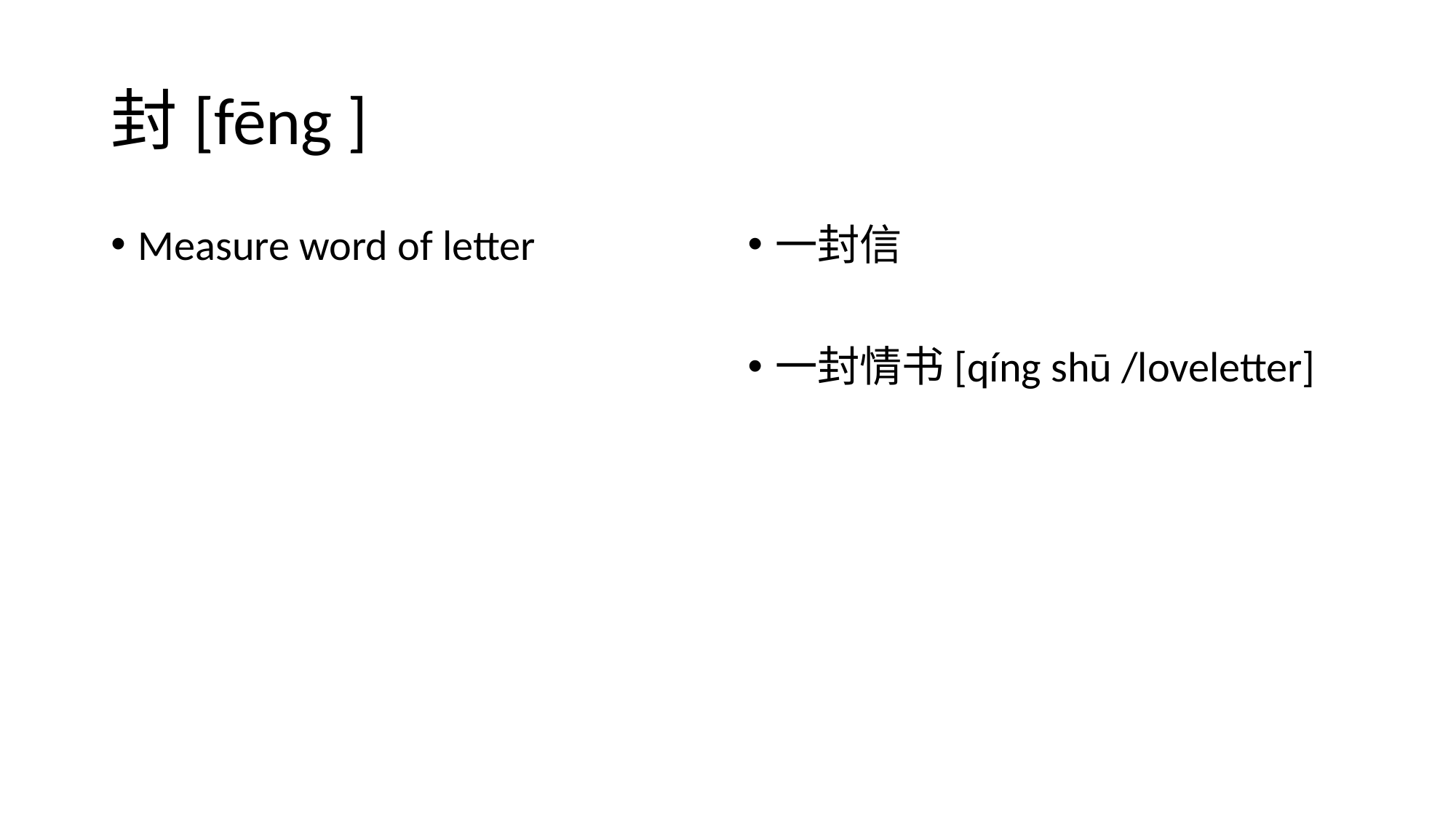

# 封[fēng ]
Measure word of letter
一封信

一封情书[qíng shū /loveletter]